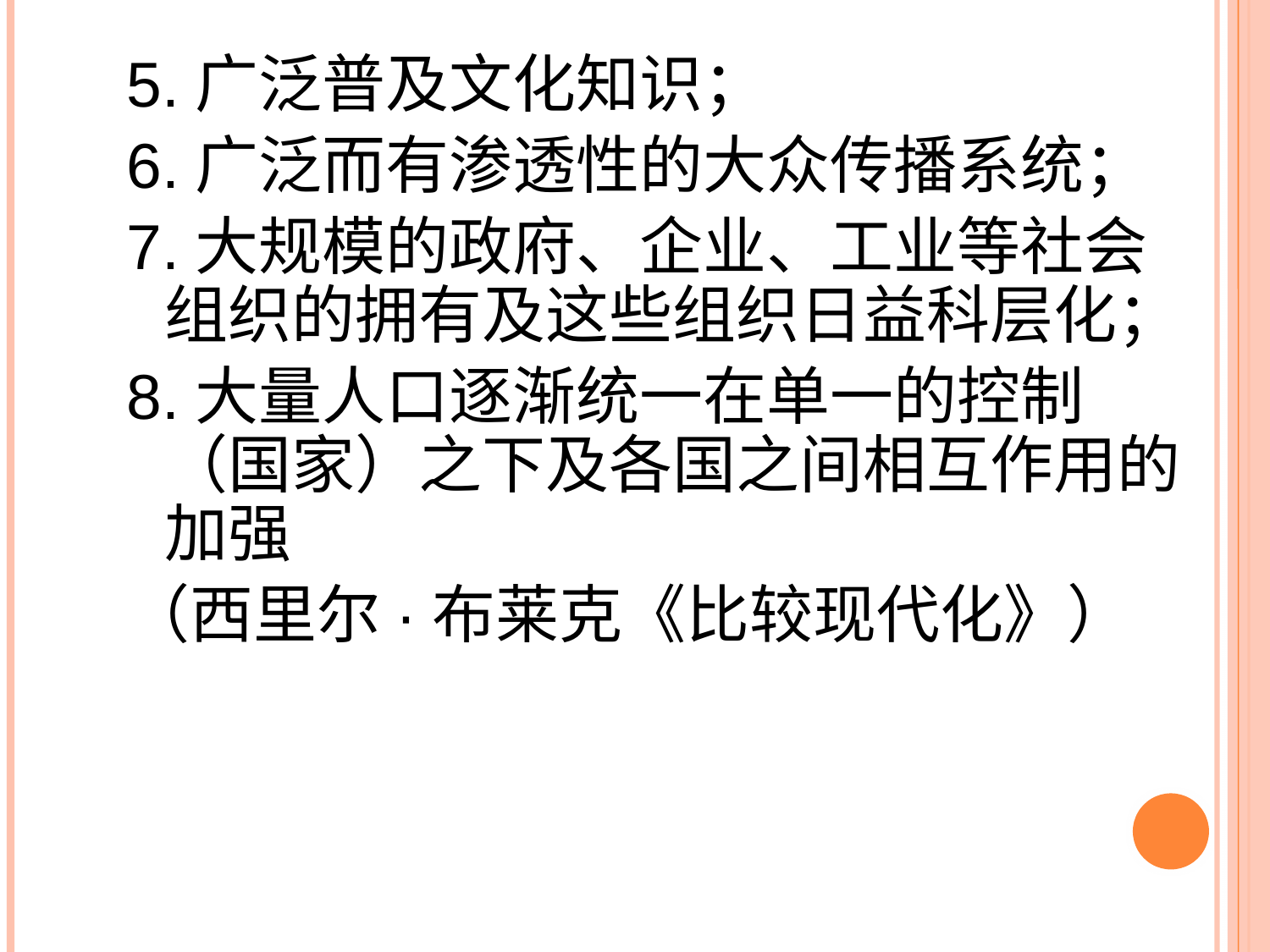

5.广泛普及文化知识；
6.广泛而有渗透性的大众传播系统；
7.大规模的政府、企业、工业等社会组织的拥有及这些组织日益科层化；
8.大量人口逐渐统一在单一的控制（国家）之下及各国之间相互作用的加强
（西里尔·布莱克《比较现代化》）